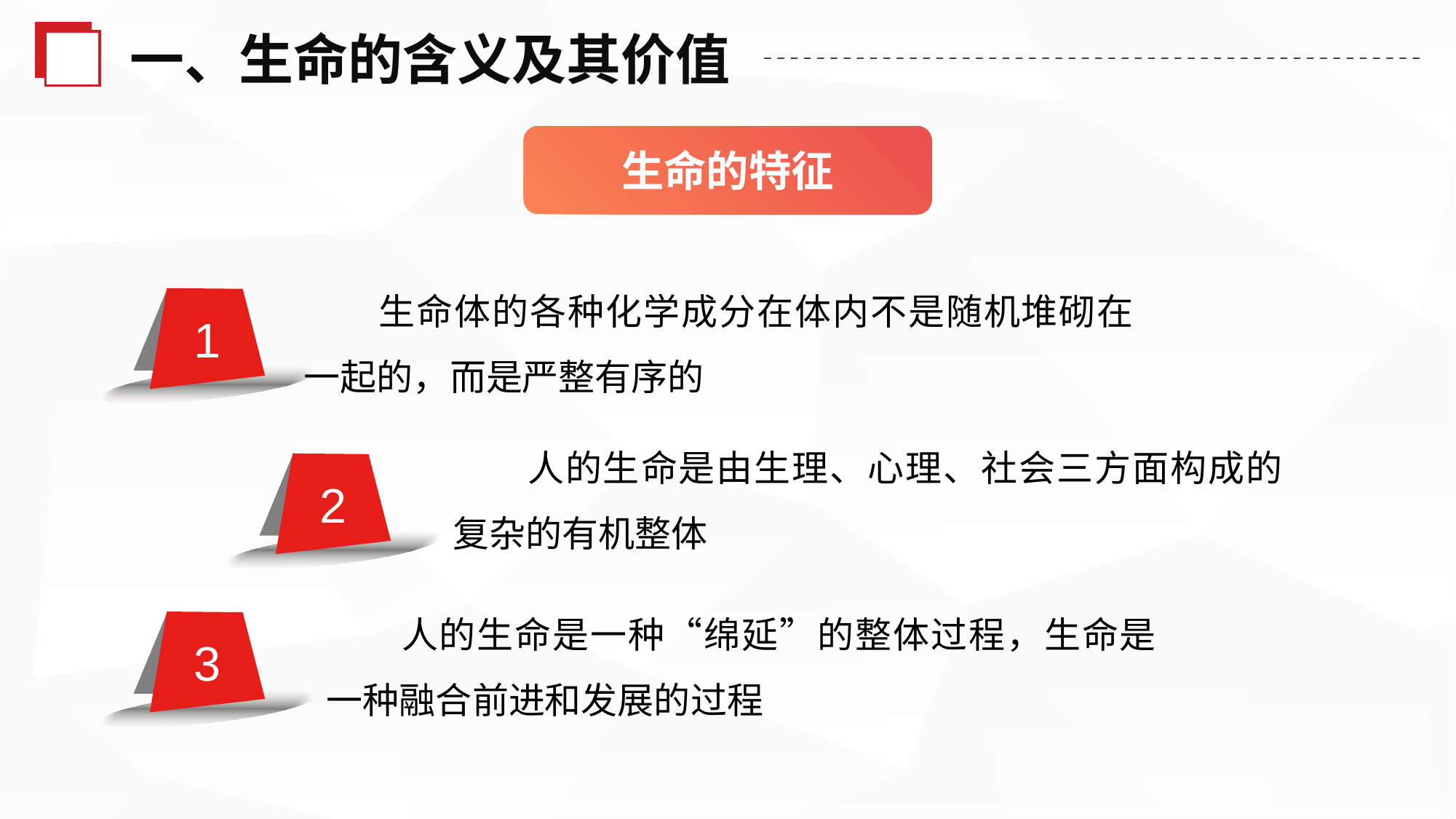

一、生命的含义及其价值

生命的特征
生命体的各种化学成分在体内不是随机堆砌在一起的，而是严整有序的

1

人的生命是由生理、心理、社会三方面构成的复杂的有机整体

2

人的生命是一种“绵延”的整体过程，生命是一种融合前进和发展的过程

3